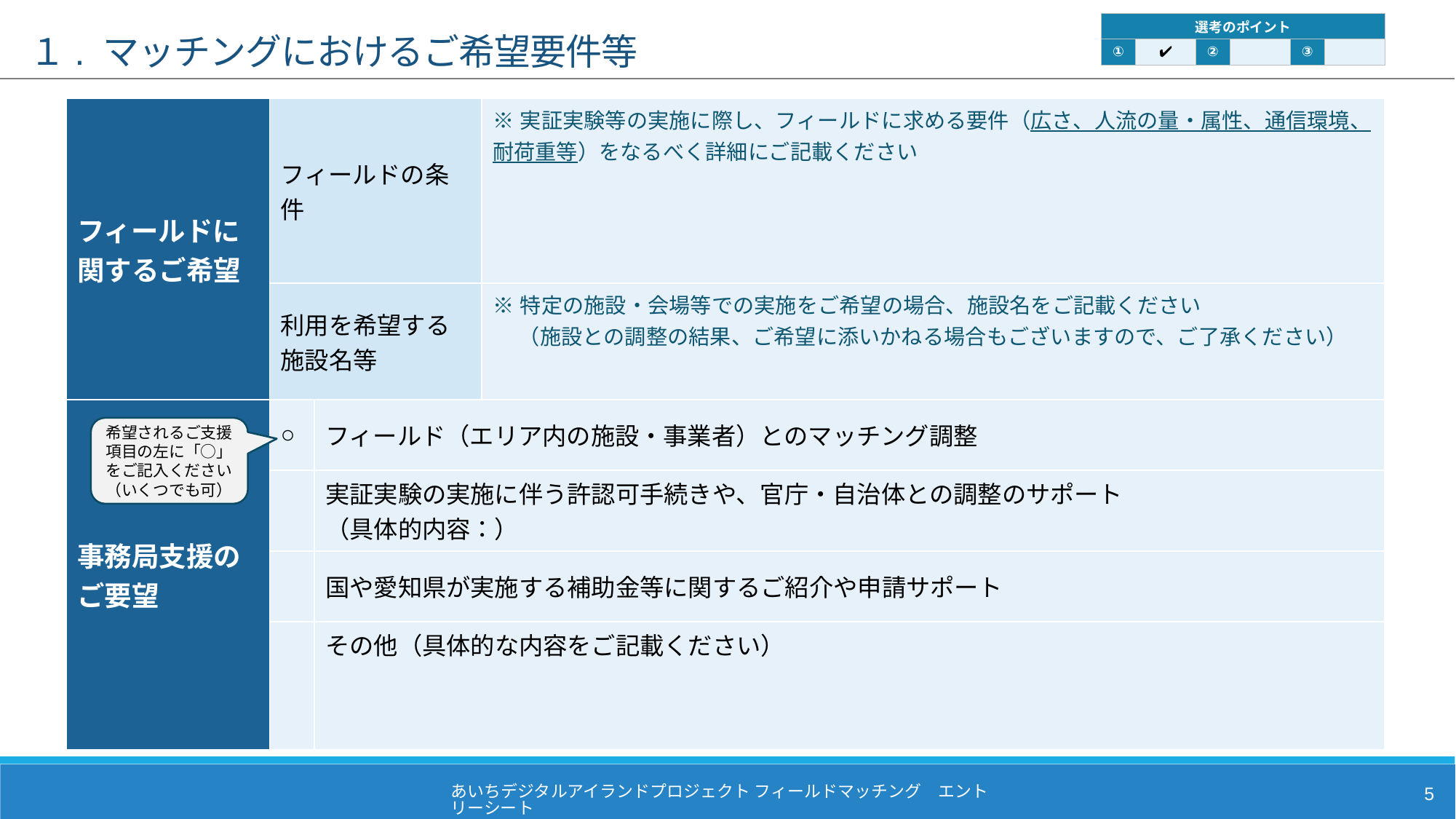

# １. マッチングにおけるご希望要件等
| 選考のポイント |  |  |  |  |  |
| --- | --- | --- | --- | --- | --- |
| ① | ✔ | ② |  | ③ |  |
| フィールドに 関するご希望 | フィールドの条件 |  | ※実証実験等の実施に際し、フィールドに求める要件（広さ、人流の量・属性、通信環境、耐荷重等）をなるべく詳細にご記載ください |
| --- | --- | --- | --- |
|  | 利用を希望する施設名等 |  | ※特定の施設・会場等での実施をご希望の場合、施設名をご記載ください 　 （施設との調整の結果、ご希望に添いかねる場合もございますので、ご了承ください） |
| 事務局支援の ご要望 | ○ | フィールド（エリア内の施設・事業者）とのマッチング調整 |  |
|  |  | 実証実験の実施に伴う許認可手続きや、官庁・自治体との調整のサポート （具体的内容：） |  |
|  |  | 国や愛知県が実施する補助金等に関するご紹介や申請サポート |  |
|  |  | その他（具体的な内容をご記載ください） |  |
希望されるご支援項目の左に「○」をご記入ください
（いくつでも可）
あいちデジタルアイランドプロジェクト フィールドマッチング　エントリーシート
5